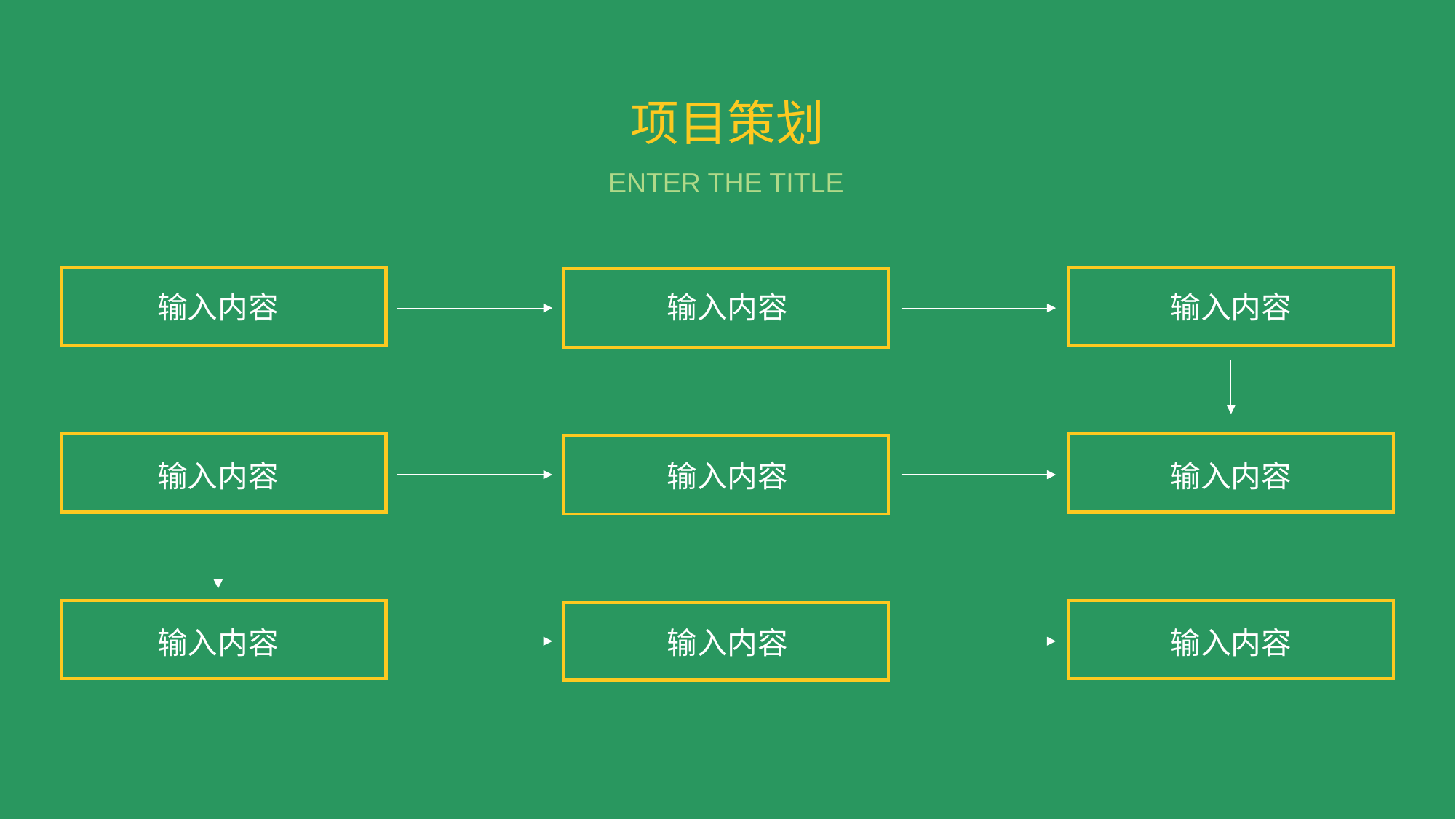

项目策划
ENTER THE TITLE

输入内容
输入内容
输入内容

输入内容
输入内容
输入内容

输入内容
输入内容
输入内容